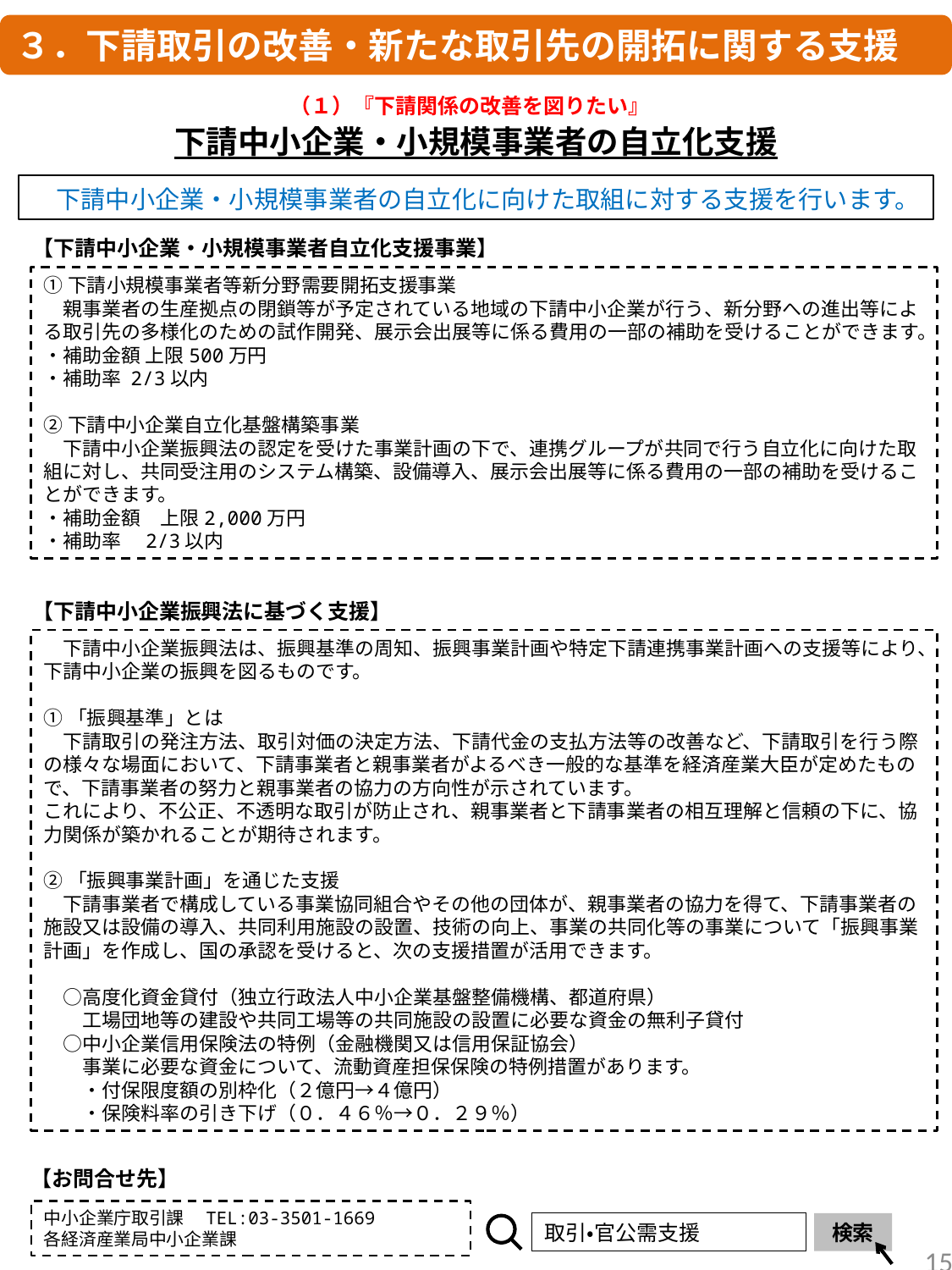

３．下請取引の改善・新たな取引先の開拓に関する支援
（１）『下請関係の改善を図りたい』
下請中小企業・小規模事業者の自立化支援
　下請中小企業・小規模事業者の自立化に向けた取組に対する支援を行います。
【下請中小企業・小規模事業者自立化支援事業】
①下請小規模事業者等新分野需要開拓支援事業
　親事業者の生産拠点の閉鎖等が予定されている地域の下請中小企業が行う、新分野への進出等による取引先の多様化のための試作開発、展示会出展等に係る費用の一部の補助を受けることができます。
・補助金額 上限500万円
・補助率 2/3以内

②下請中小企業自立化基盤構築事業
　下請中小企業振興法の認定を受けた事業計画の下で、連携グループが共同で行う自立化に向けた取組に対し、共同受注用のシステム構築、設備導入、展示会出展等に係る費用の一部の補助を受けることができます。
・補助金額　上限2,000万円
・補助率　2/3以内
【下請中小企業振興法に基づく支援】
　下請中小企業振興法は、振興基準の周知、振興事業計画や特定下請連携事業計画への支援等により、下請中小企業の振興を図るものです。

①「振興基準」とは
　下請取引の発注方法、取引対価の決定方法、下請代金の支払方法等の改善など、下請取引を行う際の様々な場面において、下請事業者と親事業者がよるべき一般的な基準を経済産業大臣が定めたもので、下請事業者の努力と親事業者の協力の方向性が示されています。
これにより、不公正、不透明な取引が防止され、親事業者と下請事業者の相互理解と信頼の下に、協力関係が築かれることが期待されます。

②「振興事業計画」を通じた支援
　下請事業者で構成している事業協同組合やその他の団体が、親事業者の協力を得て、下請事業者の施設又は設備の導入、共同利用施設の設置、技術の向上、事業の共同化等の事業について「振興事業計画」を作成し、国の承認を受けると、次の支援措置が活用できます。

　○高度化資金貸付（独立行政法人中小企業基盤整備機構、都道府県）
　　工場団地等の建設や共同工場等の共同施設の設置に必要な資金の無利子貸付
　○中小企業信用保険法の特例（金融機関又は信用保証協会）
　　事業に必要な資金について、流動資産担保保険の特例措置があります。
　　・付保限度額の別枠化（２億円→４億円）
　　・保険料率の引き下げ（０．４６％→０．２９％）
【お問合せ先】
中小企業庁取引課　TEL:03-3501-1669
各経済産業局中小企業課
取引・官公需支援
検索

15